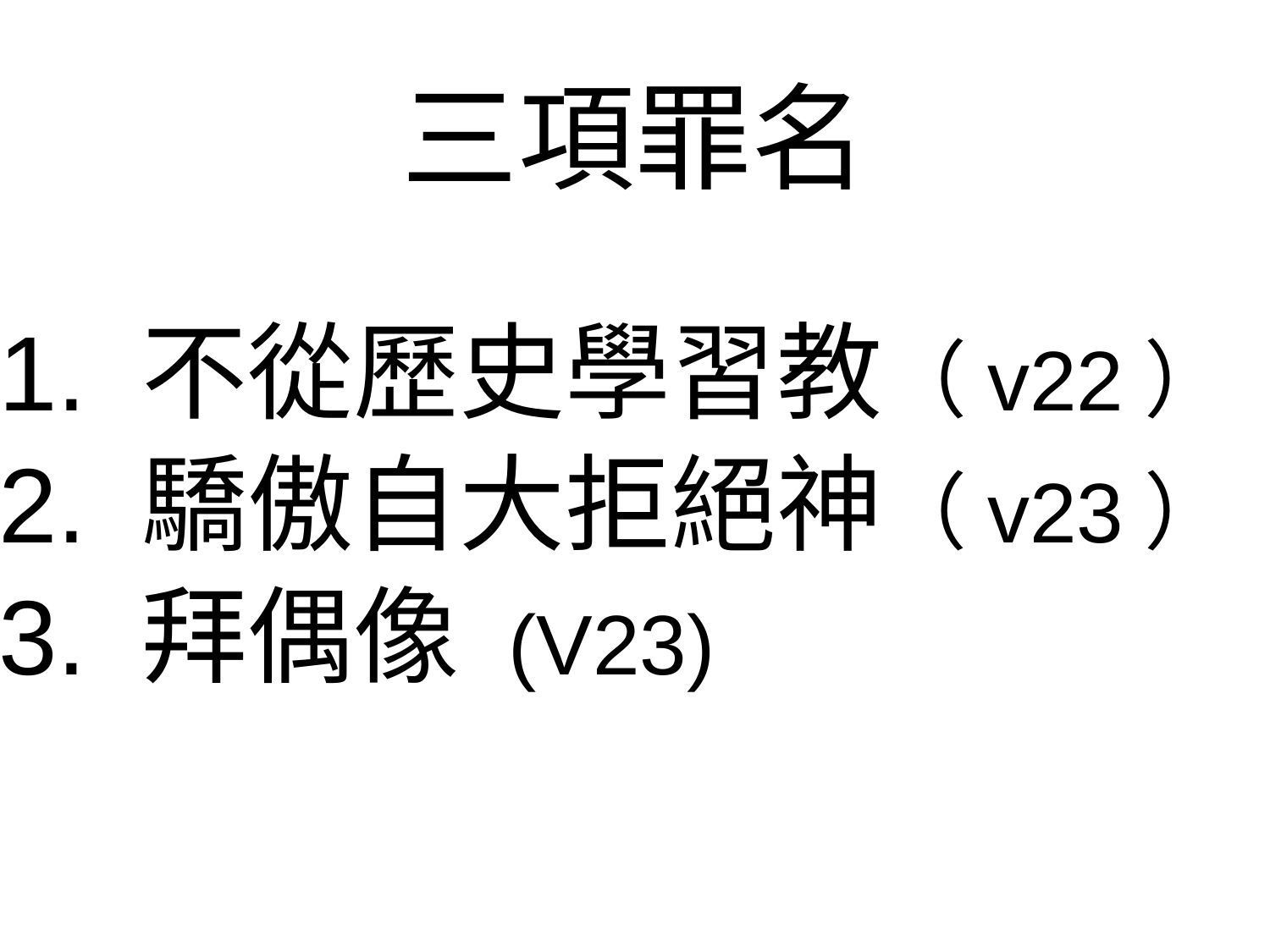

# 三項罪名
1. 不從歷史學習教（v22）
2. 驕傲自大拒絕神（v23）
3. 拜偶像 (V23)